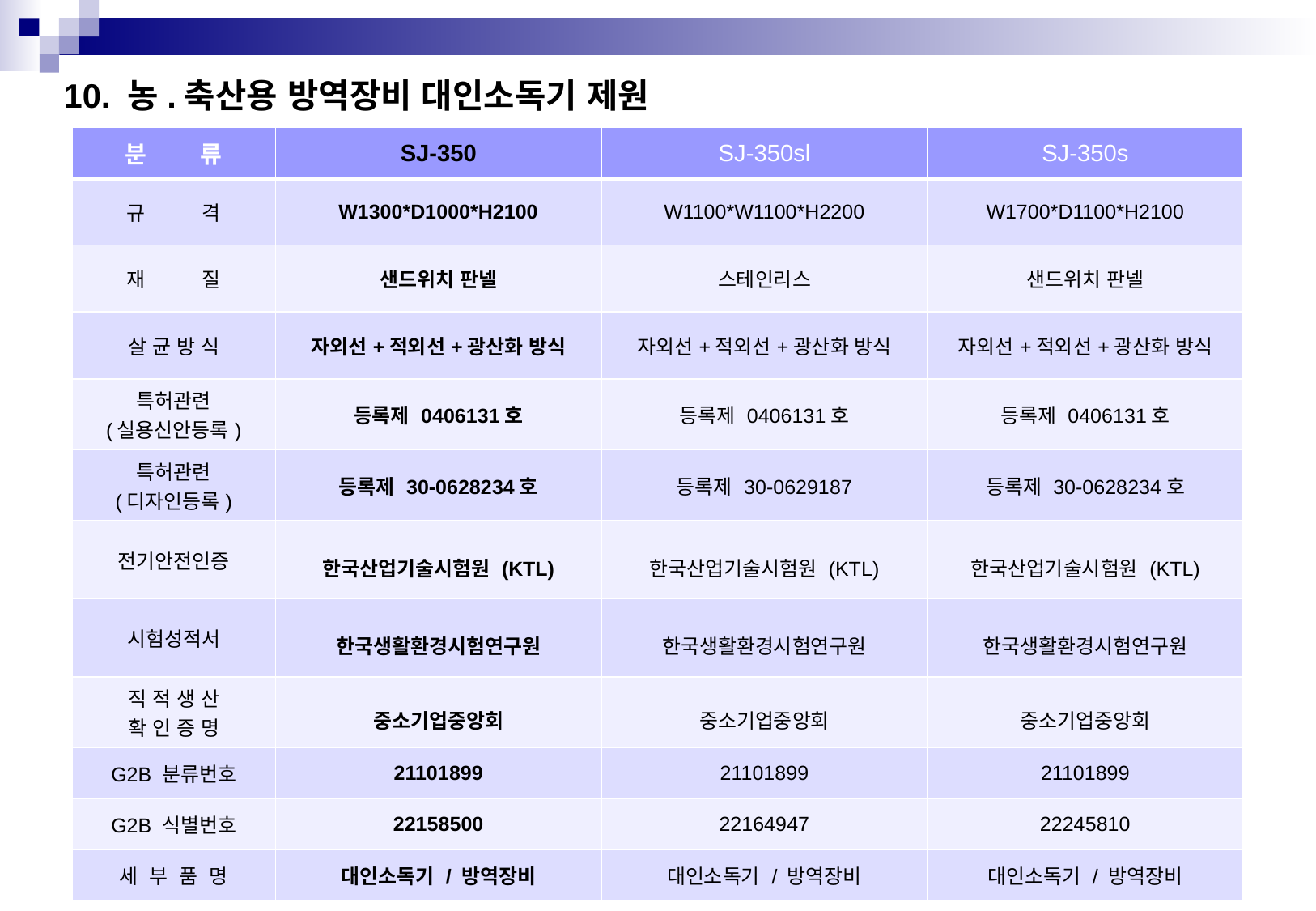

10. 농.축산용 방역장비 대인소독기 제원
| 분 류 | SJ-350 | SJ-350sl | SJ-350s |
| --- | --- | --- | --- |
| 규 격 | W1300\*D1000\*H2100 | W1100\*W1100\*H2200 | W1700\*D1100\*H2100 |
| 재 질 | 샌드위치 판넬 | 스테인리스 | 샌드위치 판넬 |
| 살 균 방 식 | 자외선+적외선+광산화 방식 | 자외선+적외선+광산화 방식 | 자외선+적외선+광산화 방식 |
| 특허관련 (실용신안등록) | 등록제 0406131호 | 등록제 0406131호 | 등록제 0406131호 |
| 특허관련 (디자인등록) | 등록제 30-0628234호 | 등록제 30-0629187 | 등록제 30-0628234호 |
| 전기안전인증 | 한국산업기술시험원 (KTL) | 한국산업기술시험원 (KTL) | 한국산업기술시험원 (KTL) |
| 시험성적서 | 한국생활환경시험연구원 | 한국생활환경시험연구원 | 한국생활환경시험연구원 |
| 직 적 생 산 확 인 증 명 | 중소기업중앙회 | 중소기업중앙회 | 중소기업중앙회 |
| G2B 분류번호 | 21101899 | 21101899 | 21101899 |
| G2B 식별번호 | 22158500 | 22164947 | 22245810 |
| 세 부 품 명 | 대인소독기 / 방역장비 | 대인소독기 / 방역장비 | 대인소독기 / 방역장비 |
14